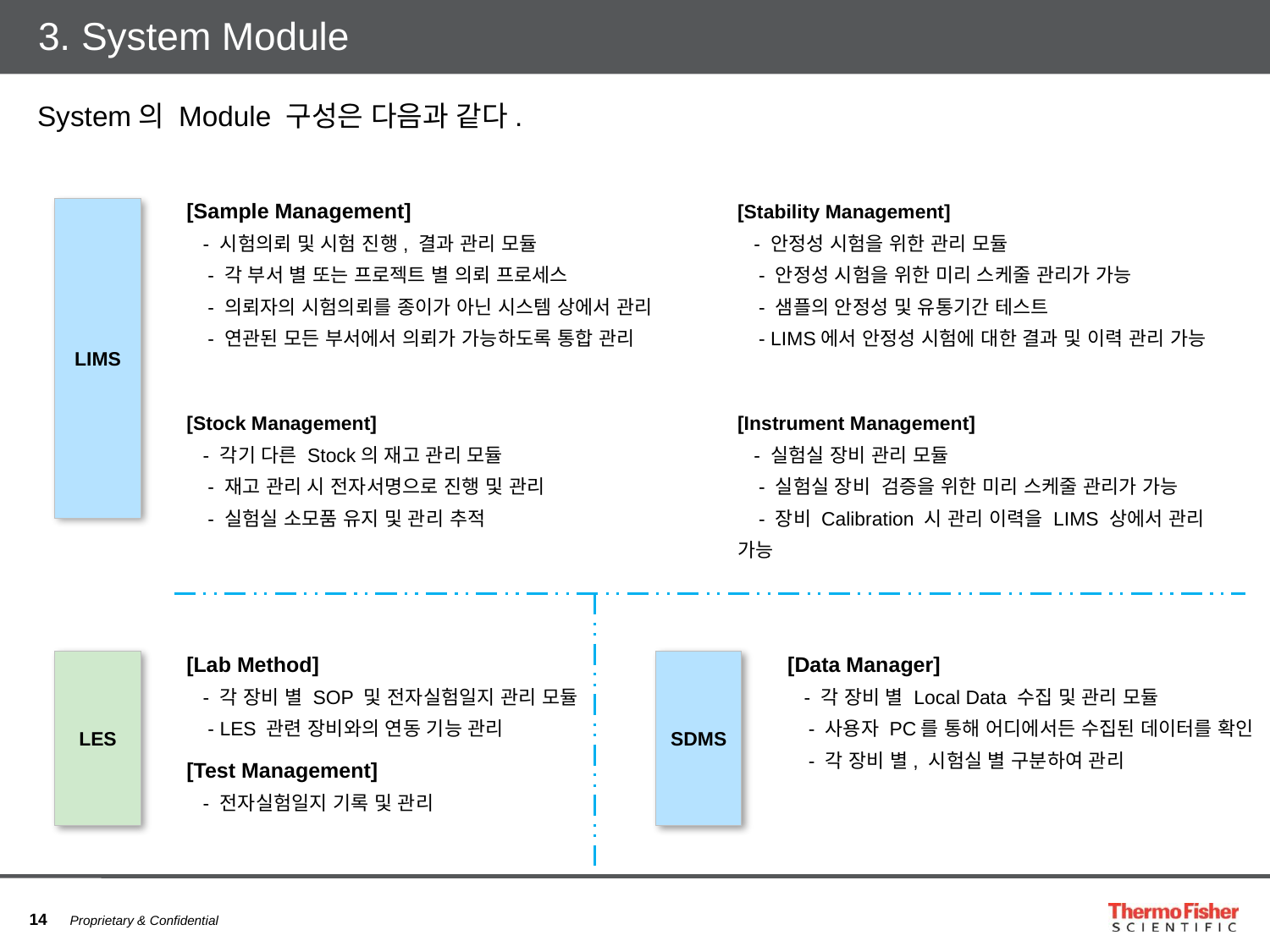

# 3. System Module
System의 Module 구성은 다음과 같다.
[Sample Management]
   - 시험의뢰 및 시험 진행, 결과 관리 모듈
   - 각 부서 별 또는 프로젝트 별 의뢰 프로세스
   - 의뢰자의 시험의뢰를 종이가 아닌 시스템 상에서 관리
   - 연관된 모든 부서에서 의뢰가 가능하도록 통합 관리

[Stock Management]
   - 각기 다른 Stock의 재고 관리 모듈
   - 재고 관리 시 전자서명으로 진행 및 관리
   - 실험실 소모품 유지 및 관리 추적

[Stability Management]
   - 안정성 시험을 위한 관리 모듈
   - 안정성 시험을 위한 미리 스케줄 관리가 가능
   - 샘플의 안정성 및 유통기간 테스트
   - LIMS에서 안정성 시험에 대한 결과 및 이력 관리 가능

[Instrument Management]
   - 실험실 장비 관리 모듈
   - 실험실 장비  검증을 위한 미리 스케줄 관리가 가능
   - 장비 Calibration 시 관리 이력을 LIMS 상에서 관리 가능
LIMS
[Lab Method]
   - 각 장비 별 SOP 및 전자실험일지 관리 모듈
   - LES 관련 장비와의 연동 기능 관리
[Test Management]
   - 전자실험일지 기록 및 관리
[Data Manager]
   - 각 장비 별 Local Data 수집 및 관리 모듈
   - 사용자 PC를 통해 어디에서든 수집된 데이터를 확인
   - 각 장비 별, 시험실 별 구분하여 관리
LES
SDMS